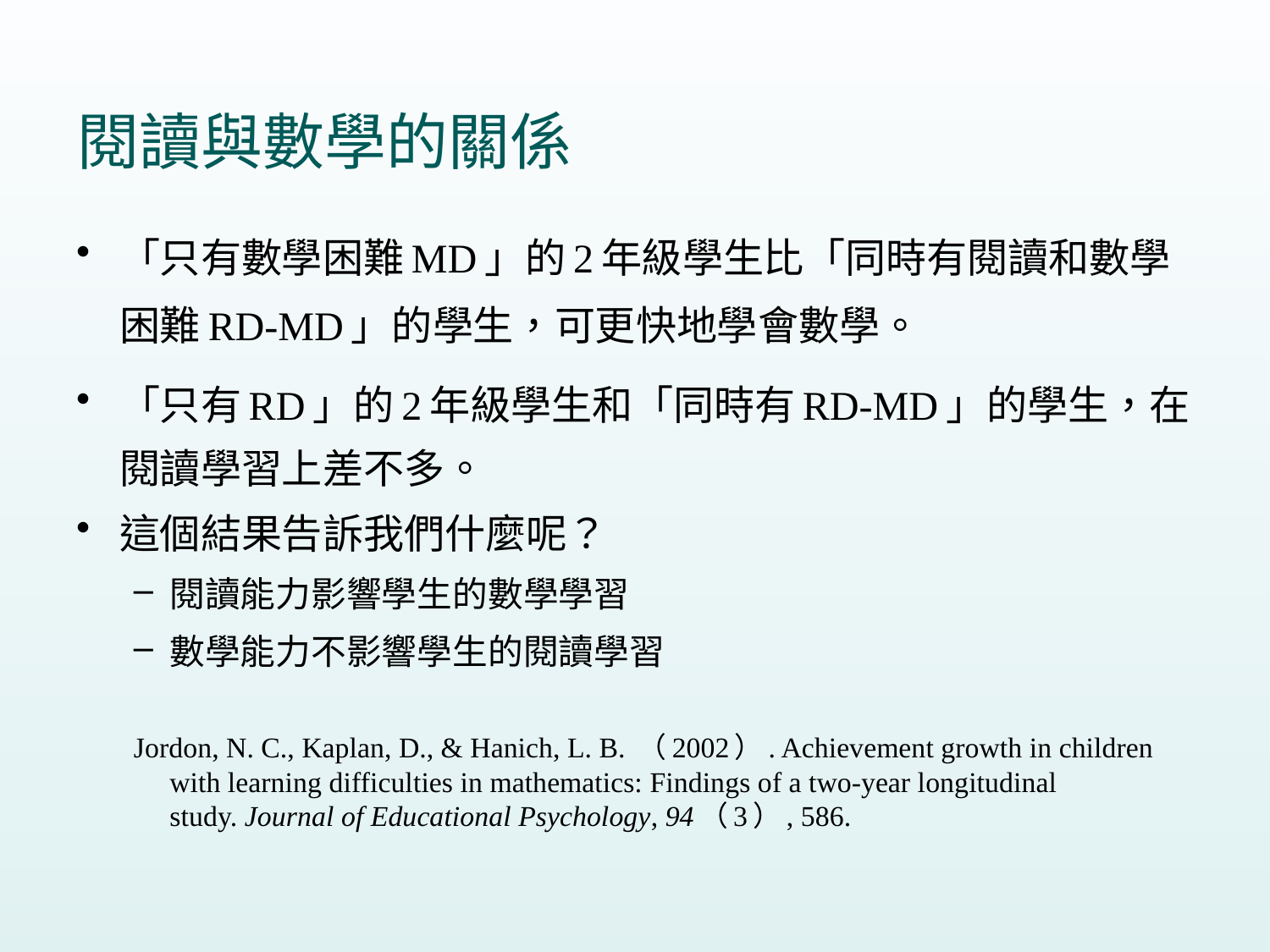

# 閱讀與數學的關係
「只有數學困難MD」的2年級學生比「同時有閱讀和數學困難RD-MD」的學生，可更快地學會數學。
「只有RD」的2年級學生和「同時有RD-MD」的學生，在閱讀學習上差不多。
這個結果告訴我們什麼呢？
閱讀能力影響學生的數學學習
數學能力不影響學生的閱讀學習

Jordon, N. C., Kaplan, D., & Hanich, L. B. （2002）. Achievement growth in children with learning difficulties in mathematics: Findings of a two-year longitudinal study. Journal of Educational Psychology, 94（3）, 586.